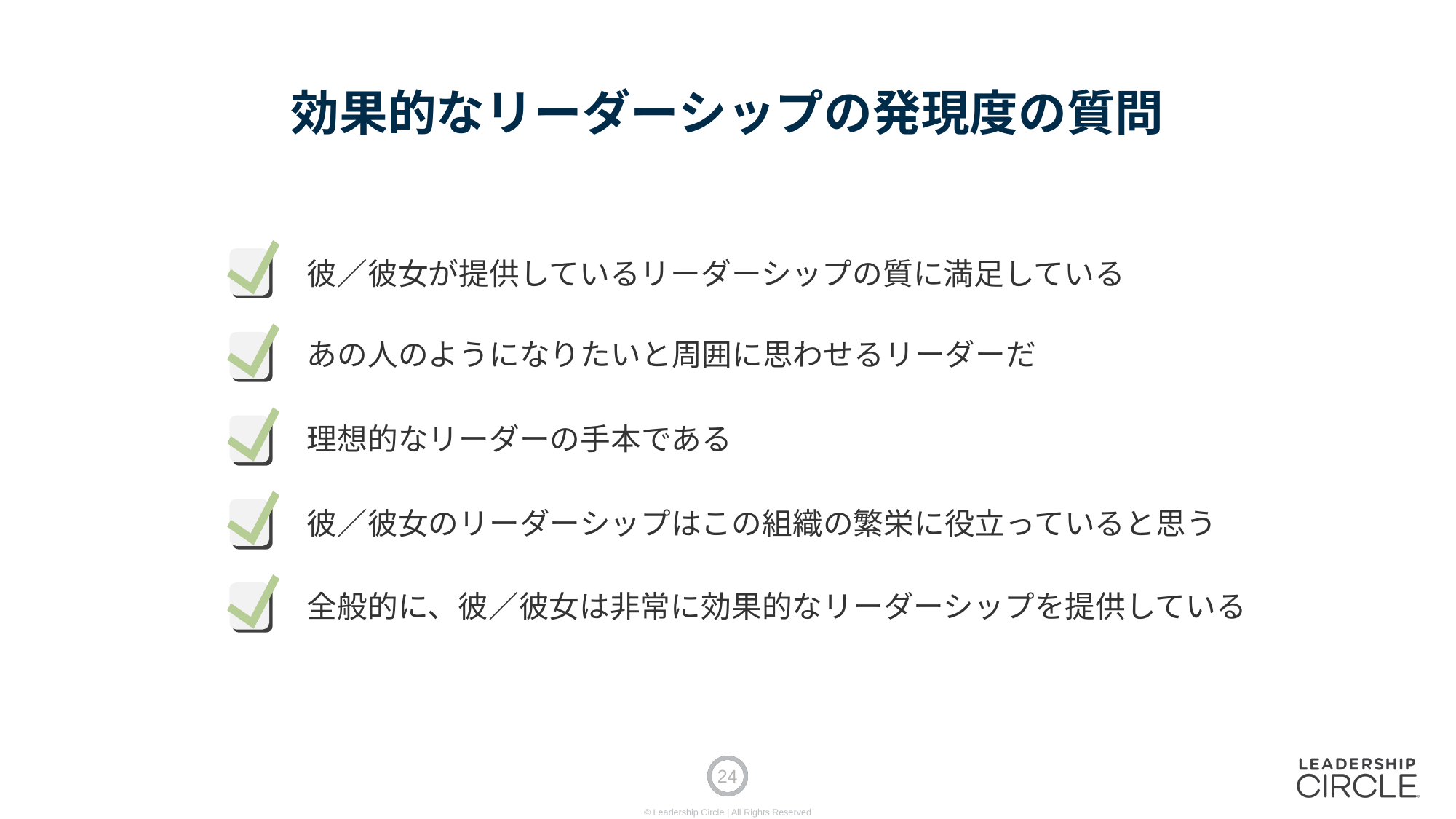

# 効果的なリーダーシップの発現度の質問

彼／彼女が提供しているリーダーシップの質に満足している

あの人のようになりたいと周囲に思わせるリーダーだ

理想的なリーダーの手本である

彼／彼女のリーダーシップはこの組織の繁栄に役立っていると思う

全般的に、彼／彼女は非常に効果的なリーダーシップを提供している

24
© Leadership Circle | All Rights Reserved